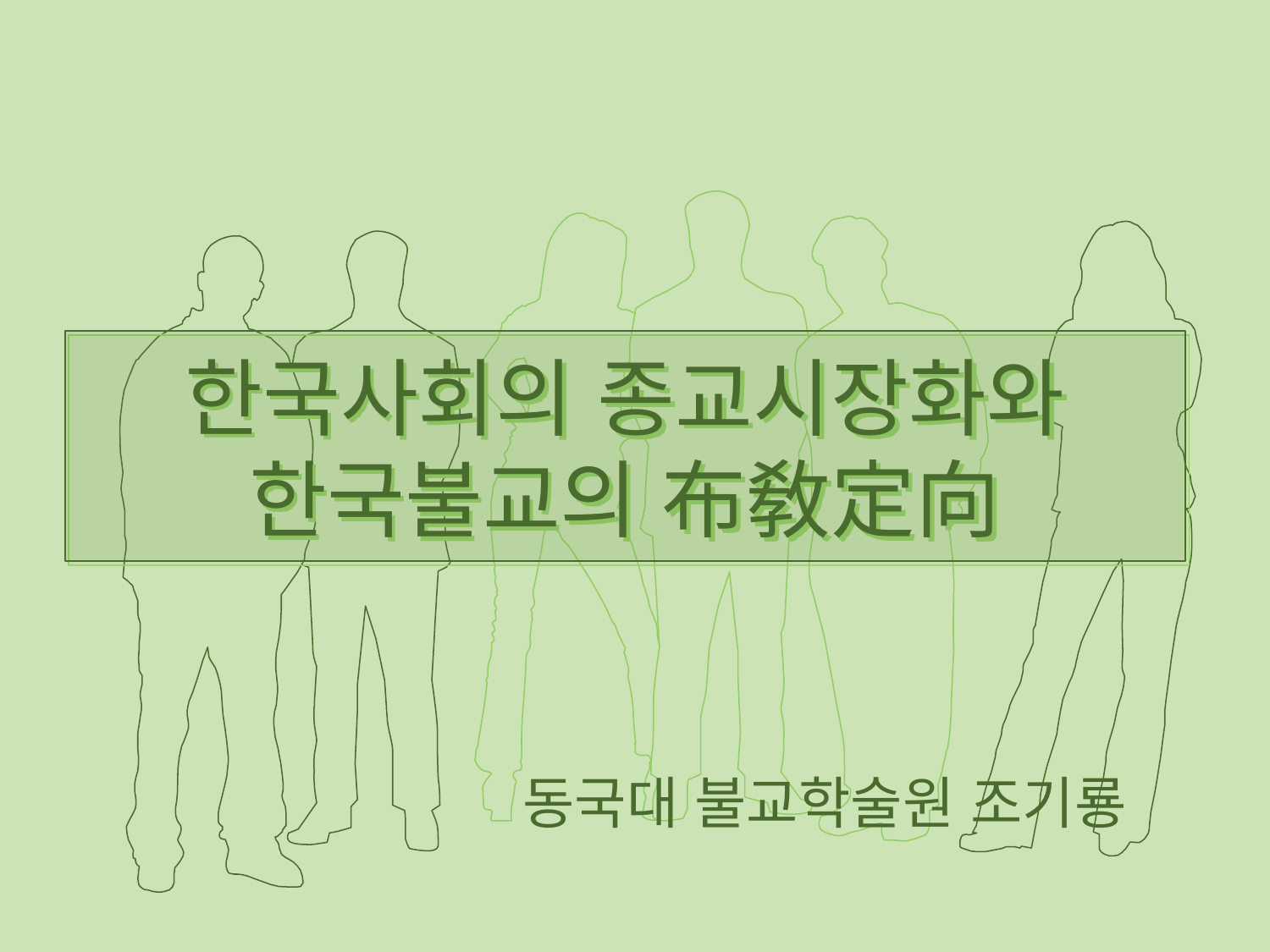

# 한국사회의 종교시장화와 한국불교의 布敎定向
동국대 불교학술원 조기룡